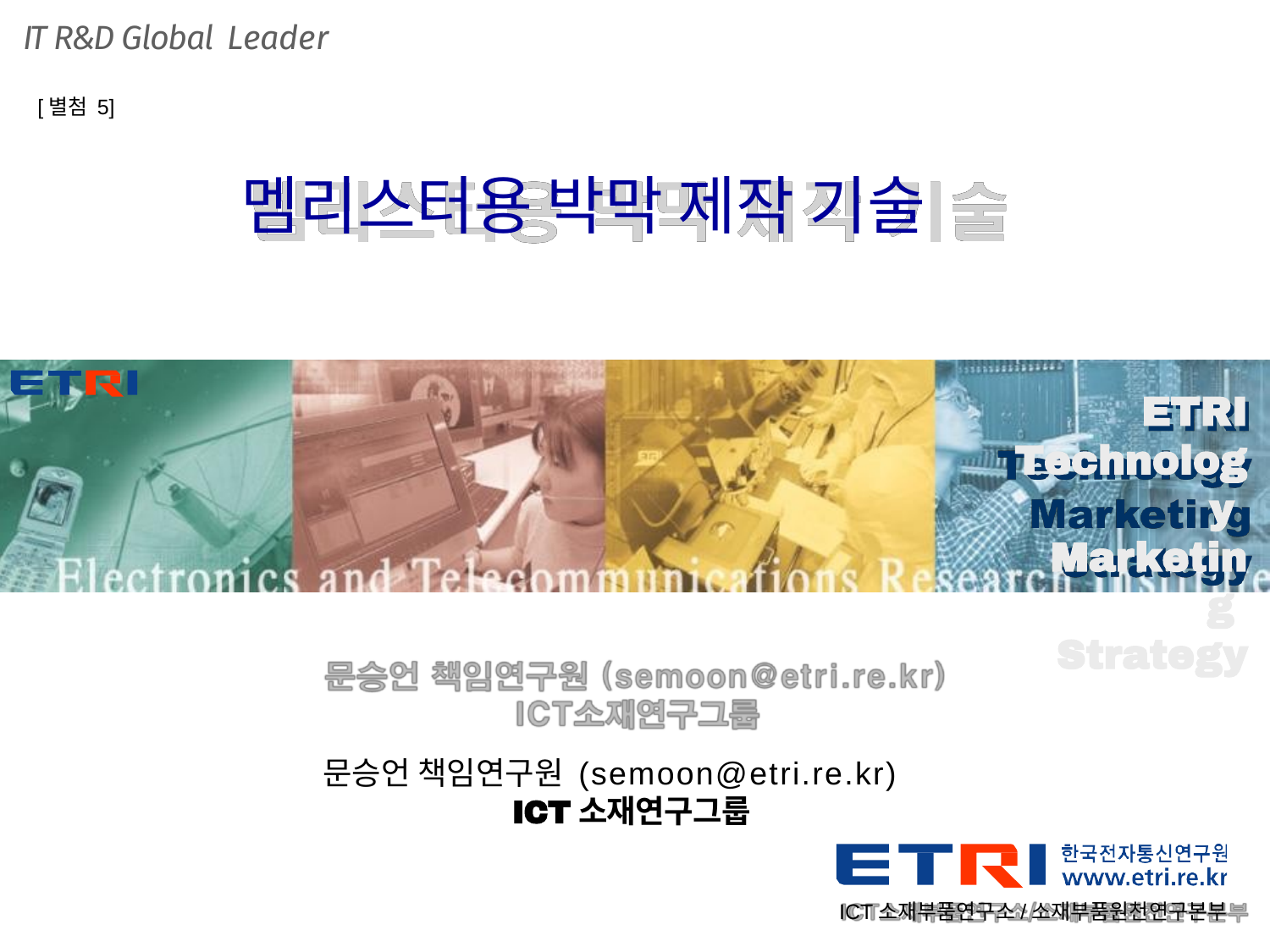

IT R&D Global Leader
[별첨 5]

멤리스터용 박막 제작 기술

ETRI
Technology  Marketing  Strategy

문승언 책임연구원 (semoon@etri.re.kr)  ICT소재연구그룹

Proprietary	ETRI OOO연구소(단, 본부)명	1

ICT소재부품연구소/소재부품원천연구본부